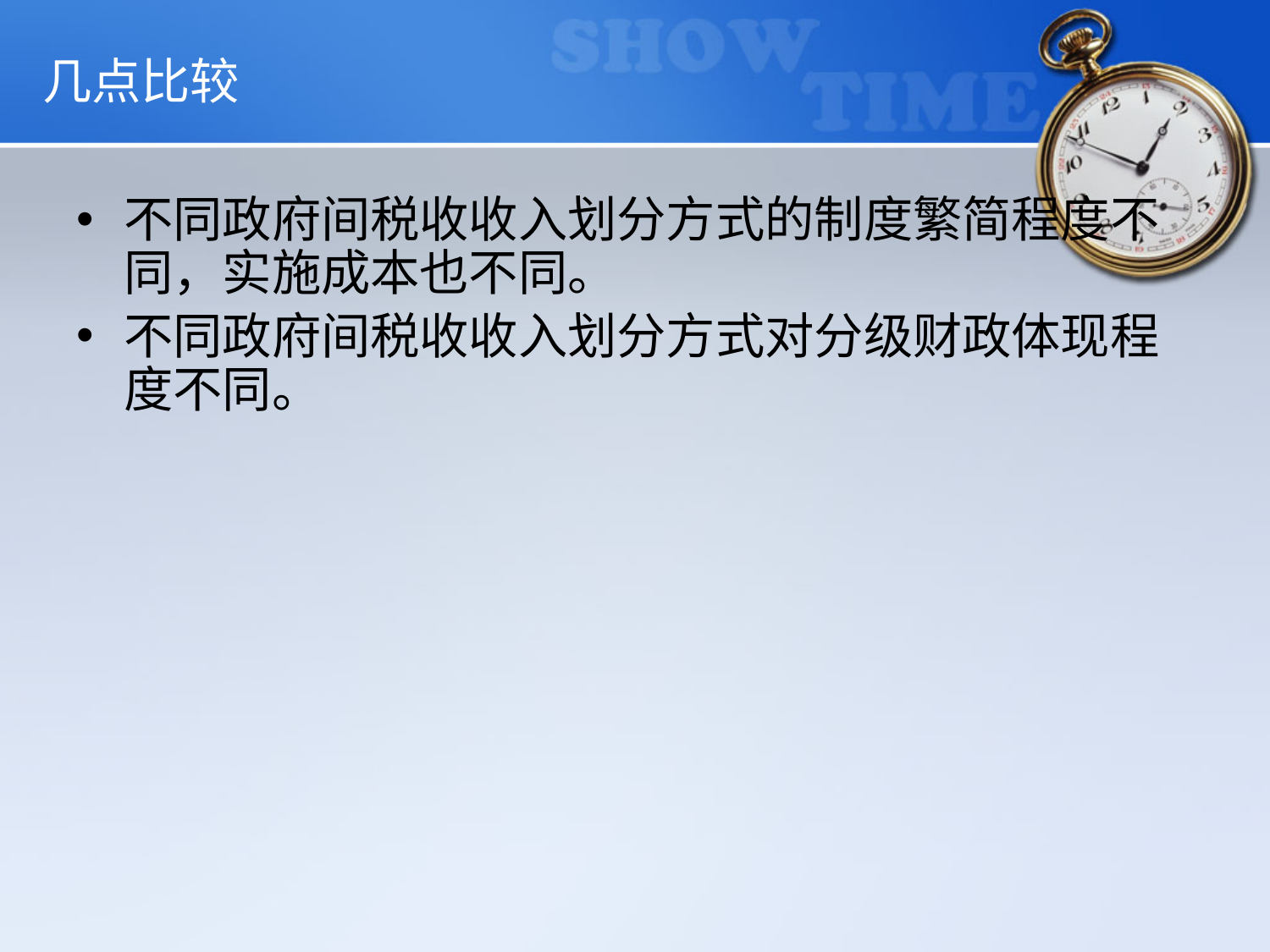

# 几点比较
不同政府间税收收入划分方式的制度繁简程度不同，实施成本也不同。
不同政府间税收收入划分方式对分级财政体现程度不同。